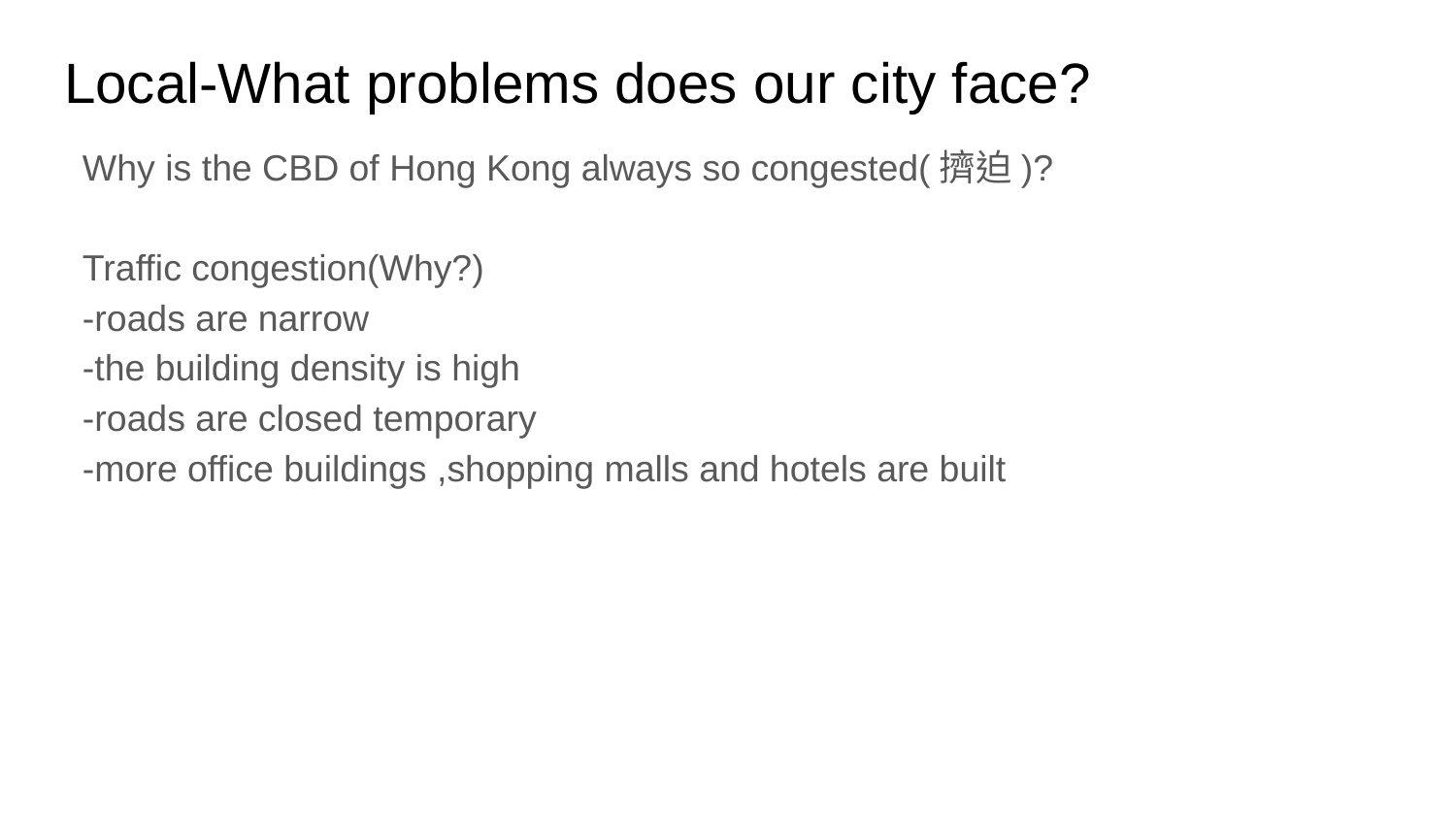

# Local-What problems does our city face?
Why is the CBD of Hong Kong always so congested(擠迫)?

Traffic congestion(Why?)
-roads are narrow
-the building density is high
-roads are closed temporary
-more office buildings ,shopping malls and hotels are built